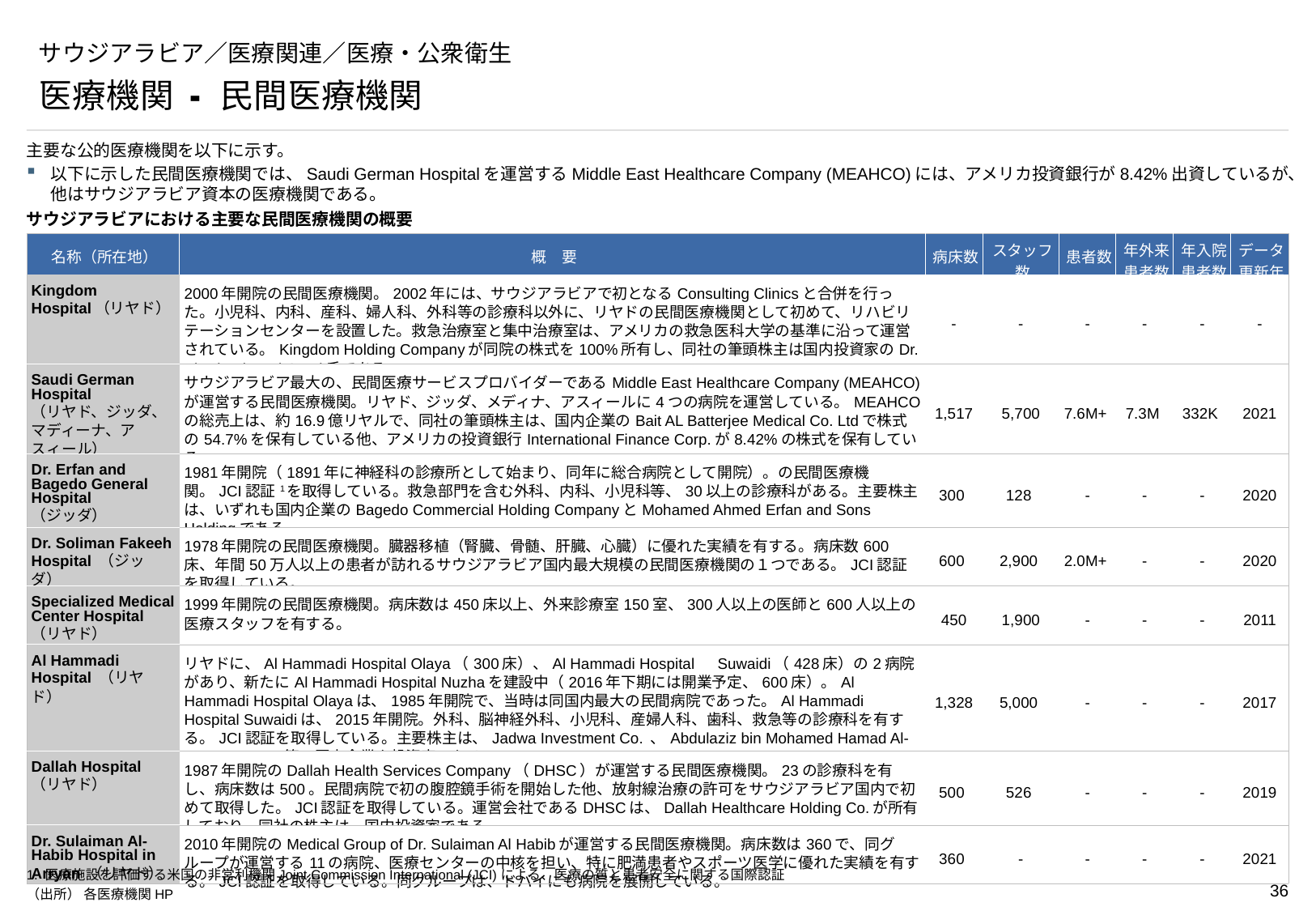

# サウジアラビア／医療関連／医療・公衆衛生
医療機関 - 民間医療機関
主要な公的医療機関を以下に示す。
以下に示した民間医療機関では、Saudi German Hospitalを運営するMiddle East Healthcare Company (MEAHCO)には、アメリカ投資銀行が8.42%出資しているが、他はサウジアラビア資本の医療機関である。
サウジアラビアにおける主要な民間医療機関の概要
| 名称（所在地） | 概　要 | 病床数 | スタッフ数 | 患者数 | 年外来 患者数 | 年入院 患者数 | データ 更新年 |
| --- | --- | --- | --- | --- | --- | --- | --- |
| Kingdom Hospital（リヤド） | 2000年開院の民間医療機関。2002年には、サウジアラビアで初となるConsulting Clinicsと合併を行った。小児科、内科、産科、婦人科、外科等の診療科以外に、リヤドの民間医療機関として初めて、リハビリテーションセンターを設置した。救急治療室と集中治療室は、アメリカの救急医科大学の基準に沿って運営されている。Kingdom Holding Companyが同院の株式を100%所有し、同社の筆頭株主は国内投資家のDr. Alwaleed B. Al-Saud氏である。 | - | - | - | - | - | - |
| Saudi German Hospital （リヤド、ジッダ、マディーナ、アスィール） | サウジアラビア最大の、民間医療サービスプロバイダーであるMiddle East Healthcare Company (MEAHCO)が運営する民間医療機関。リヤド、ジッダ、メディナ、アスィールに4つの病院を運営している。MEAHCOの総売上は、約16.9億リヤルで、同社の筆頭株主は、国内企業のBait AL Batterjee Medical Co. Ltdで株式の54.7%を保有している他、アメリカの投資銀行International Finance Corp.が8.42%の株式を保有している。 | 1,517 | 5,700 | 7.6M+ | 7.3M | 332K | 2021 |
| Dr. Erfan and Bagedo General Hospital （ジッダ） | 1981年開院（1891年に神経科の診療所として始まり、同年に総合病院として開院）。の民間医療機関。JCI認証1を取得している。救急部門を含む外科、内科、小児科等、30以上の診療科がある。主要株主は、いずれも国内企業のBagedo Commercial Holding CompanyとMohamed Ahmed Erfan and Sons Holdingである。 | 300 | 128 | - | - | - | 2020 |
| Dr. Soliman Fakeeh Hospital （ジッダ） | 1978年開院の民間医療機関。臓器移植（腎臓、骨髄、肝臓、心臓）に優れた実績を有する。病床数600床、年間50万人以上の患者が訪れるサウジアラビア国内最大規模の民間医療機関の１つである。JCI認証を取得している。 | 600 | 2,900 | 2.0M+ | - | - | 2020 |
| Specialized Medical Center Hospital （リヤド） | 1999年開院の民間医療機関。病床数は450床以上、外来診療室150室、300人以上の医師と600人以上の医療スタッフを有する。 | 450 | 1,900 | - | - | - | 2011 |
| Al Hammadi Hospital （リヤド） | リヤドに、Al Hammadi Hospital Olaya（300床）、Al Hammadi Hospital　Suwaidi（428床）の2病院があり、新たにAl Hammadi Hospital Nuzhaを建設中（2016年下期には開業予定、600床）。Al Hammadi Hospital Olayaは、1985年開院で、当時は同国内最大の民間病院であった。Al Hammadi Hospital Suwaidiは、2015年開院。外科、脳神経外科、小児科、産婦人科、歯科、救急等の診療科を有する。JCI認証を取得している。主要株主は、Jadwa Investment Co. 、Abdulaziz bin Mohamed Hamad Al-Hammadi, MD等、国内企業や投資家である。 | 1,328 | 5,000 | - | - | - | 2017 |
| Dallah Hospital （リヤド） | 1987年開院のDallah Health Services Company（DHSC）が運営する民間医療機関。23の診療科を有し、病床数は500。民間病院で初の腹腔鏡手術を開始した他、放射線治療の許可をサウジアラビア国内で初めて取得した。JCI認証を取得している。運営会社であるDHSCは、Dallah Healthcare Holding Co.が所有しており、同社の株主は、国内投資家である。 | 500 | 526 | - | - | - | 2019 |
| Dr. Sulaiman Al-Habib Hospital in Arryan （リヤド） | 2010年開院のMedical Group of Dr. Sulaiman Al Habibが運営する民間医療機関。病床数は360で、同グループが運営する11の病院、医療センターの中核を担い、特に肥満患者やスポーツ医学に優れた実績を有する。JCI認証を取得している。同グループは、ドバイにも病院を展開している。 | 360 | - | - | - | - | 2021 |
1. 医療施設を評価する米国の非営利機関Joint Commission International (JCI)による、医療の質と患者安全に関する国際認証
（出所） 各医療機関HP